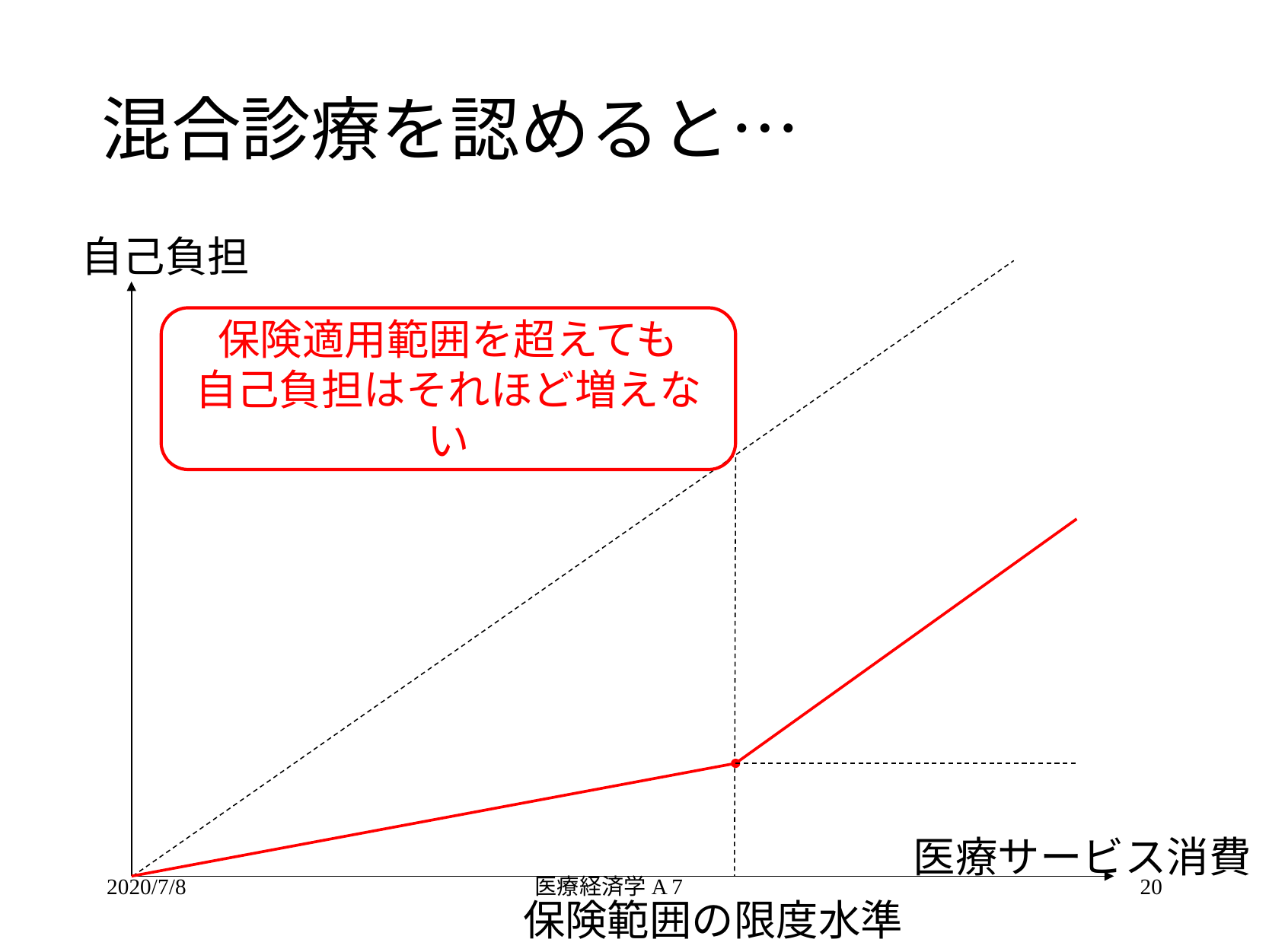

# 混合診療を認めると…
自己負担
保険適用範囲を超えても
自己負担はそれほど増えない
医療サービス消費
2020/7/8
医療経済学A 7
20
保険範囲の限度水準